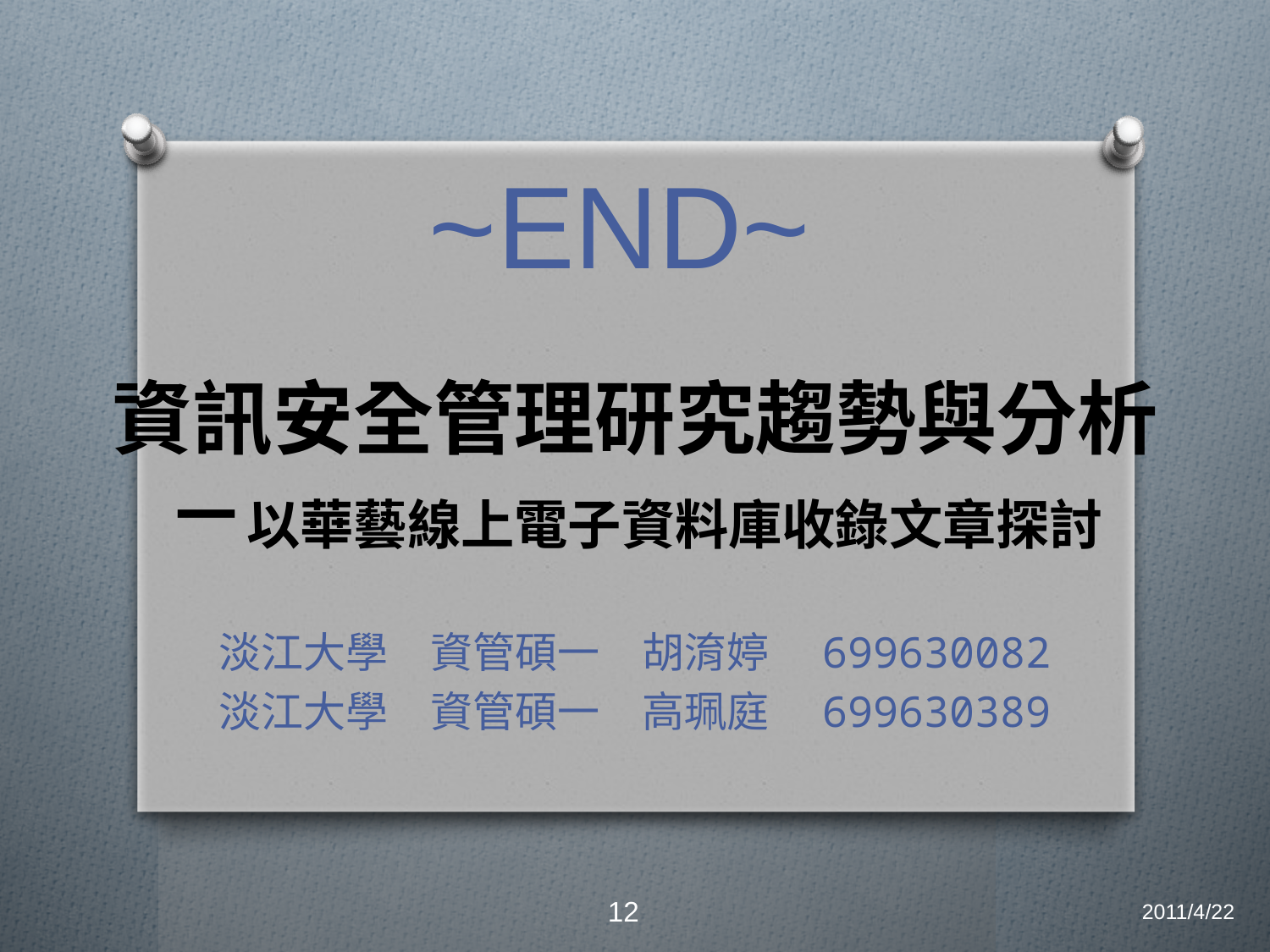

~END~
# 資訊安全管理研究趨勢與分析 －以華藝線上電子資料庫收錄文章探討
淡江大學　資管碩一　胡淯婷　699630082
淡江大學　資管碩一　高珮庭　699630389
12
2011/4/22